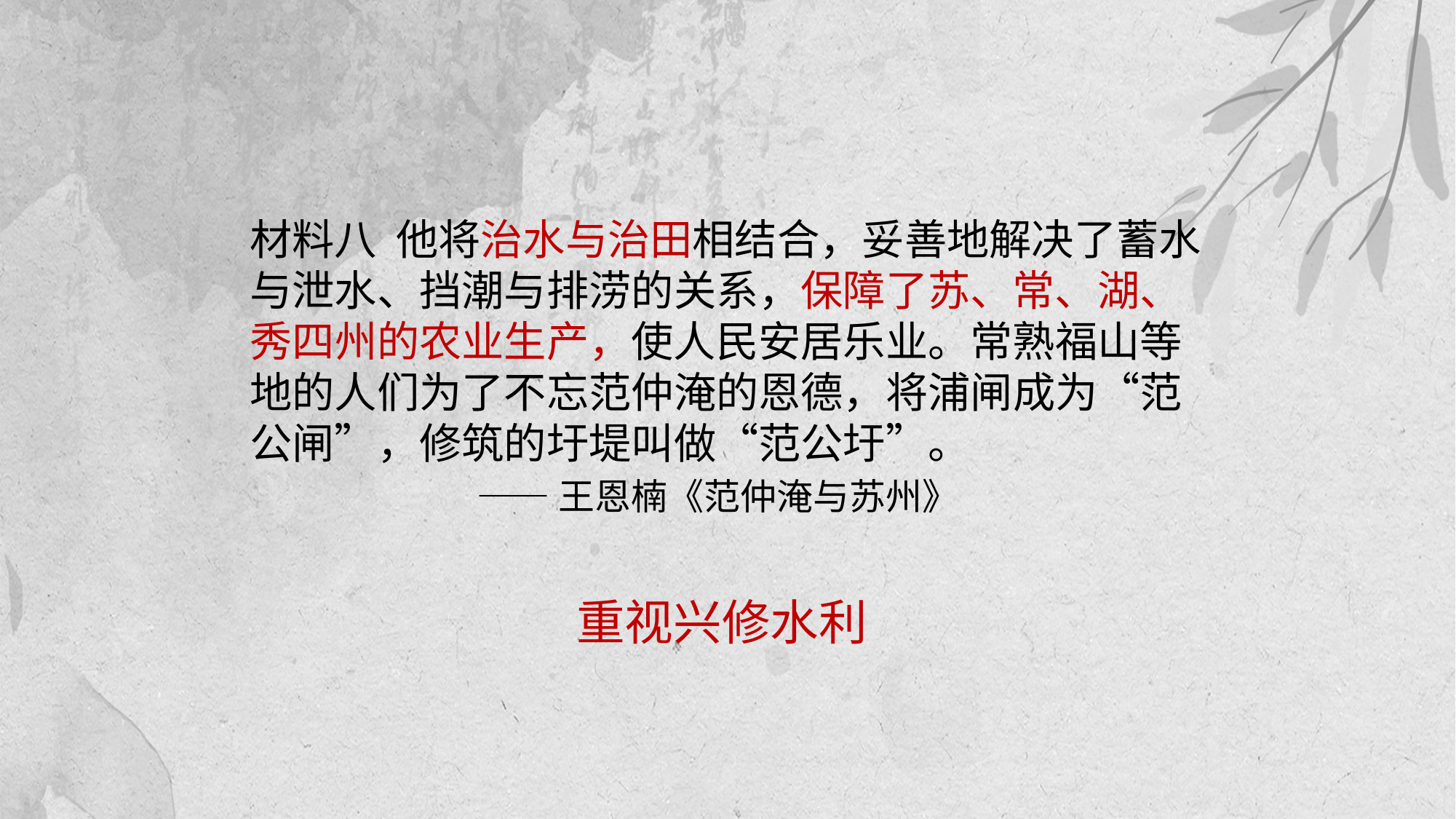

材料八  他将治水与治田相结合，妥善地解决了蓄水与泄水、挡潮与排涝的关系，保障了苏、常、湖、秀四州的农业生产，使人民安居乐业。常熟福山等地的人们为了不忘范仲淹的恩德，将浦闸成为“范公闸”，修筑的圩堤叫做“范公圩”。
                        ——王恩楠《范仲淹与苏州》
重视兴修水利